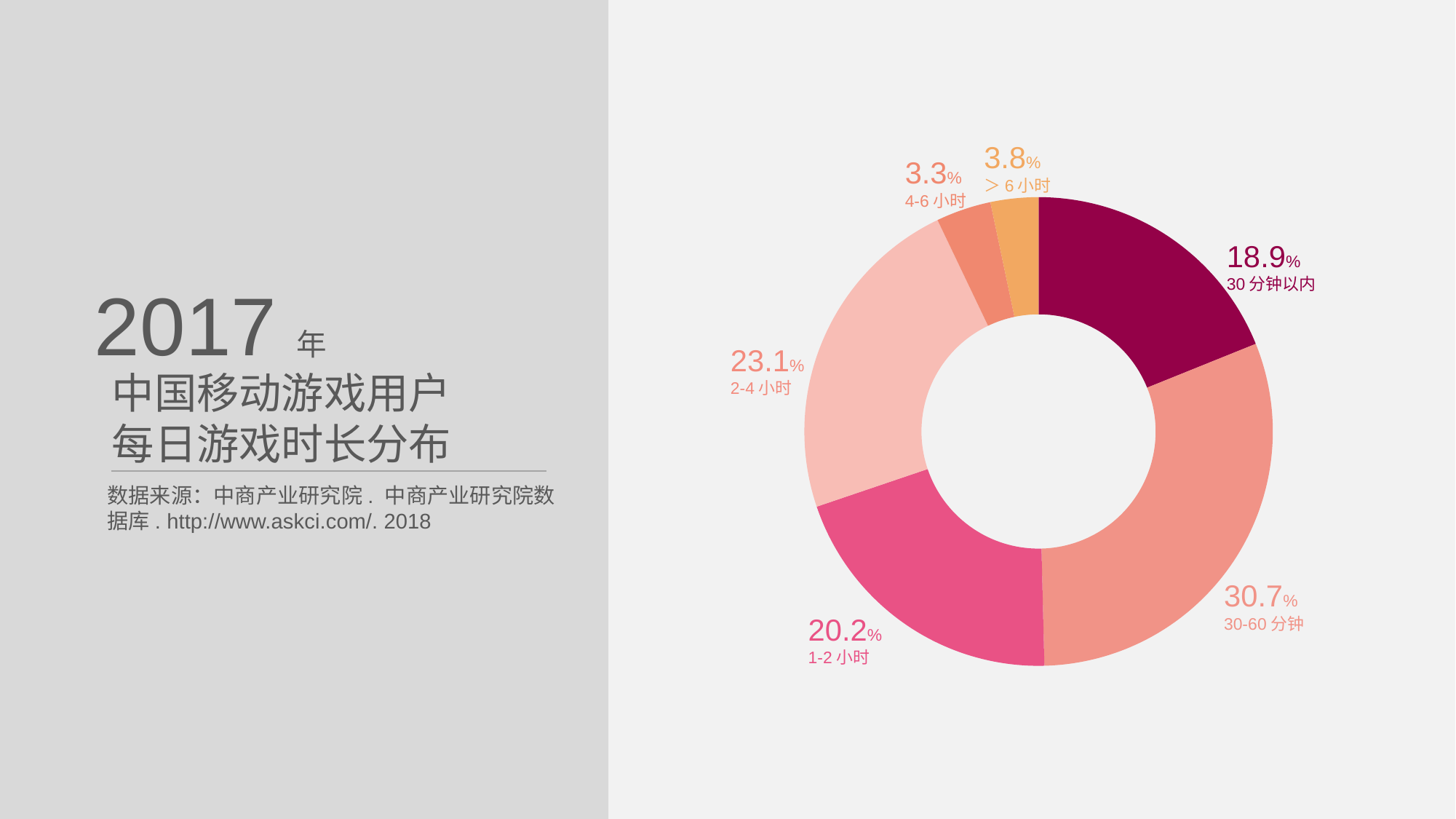

3.8%
＞6小时
3.3%
4-6小时

### Chart

| Category | 销售额 |
|---|---|
| 30分钟以内 | 18.9 |
| 30-60分钟 | 30.7 |
| 1-2小时 | 20.2 |
| 2-4小时 | 23.1 |
| 4-6小时 | 3.8 |
| 6小时以上 | 3.3 |
18.9%
30分钟以内
2017年
23.1%
2-4小时
中国移动游戏用户
每日游戏时长分布
数据来源：中商产业研究院. 中商产业研究院数
据库. http://www.askci.com/. 2018
30.7%
30-60分钟
20.2%
1-2小时